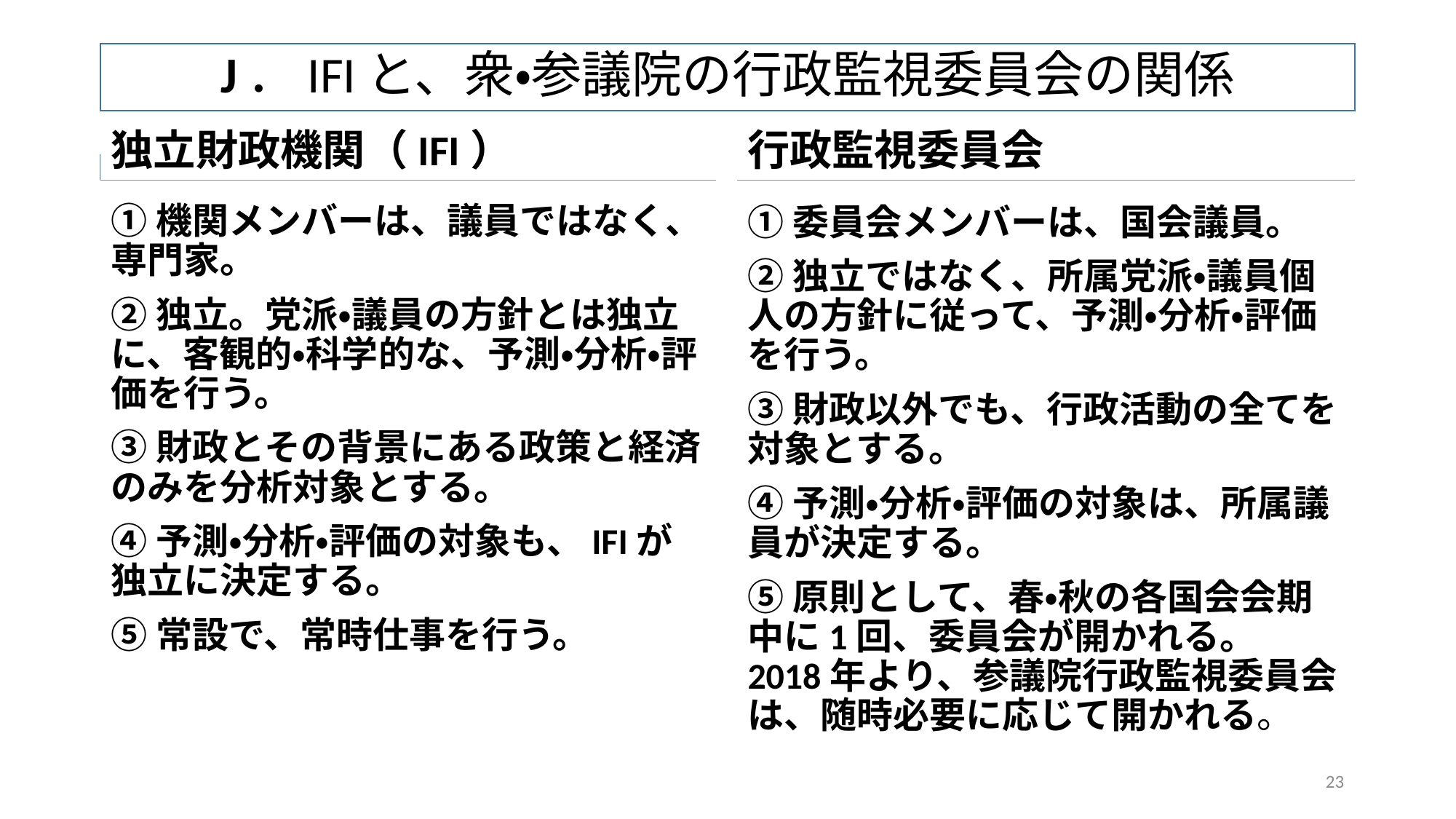

# J．IFIと、衆・参議院の行政監視委員会の関係

独立財政機関（IFI）
行政監視委員会
①機関メンバーは、議員ではなく、専門家。
②独立。党派・議員の方針とは独立に、客観的・科学的な、予測・分析・評価を行う。
③財政とその背景にある政策と経済のみを分析対象とする。
④予測・分析・評価の対象も、IFIが独立に決定する。
⑤常設で、常時仕事を行う。
①委員会メンバーは、国会議員。
②独立ではなく、所属党派・議員個人の方針に従って、予測・分析・評価を行う。
③財政以外でも、行政活動の全てを対象とする。
④予測・分析・評価の対象は、所属議員が決定する。
⑤原則として、春・秋の各国会会期中に1回、委員会が開かれる。　2018年より、参議院行政監視委員会は、随時必要に応じて開かれる。
23